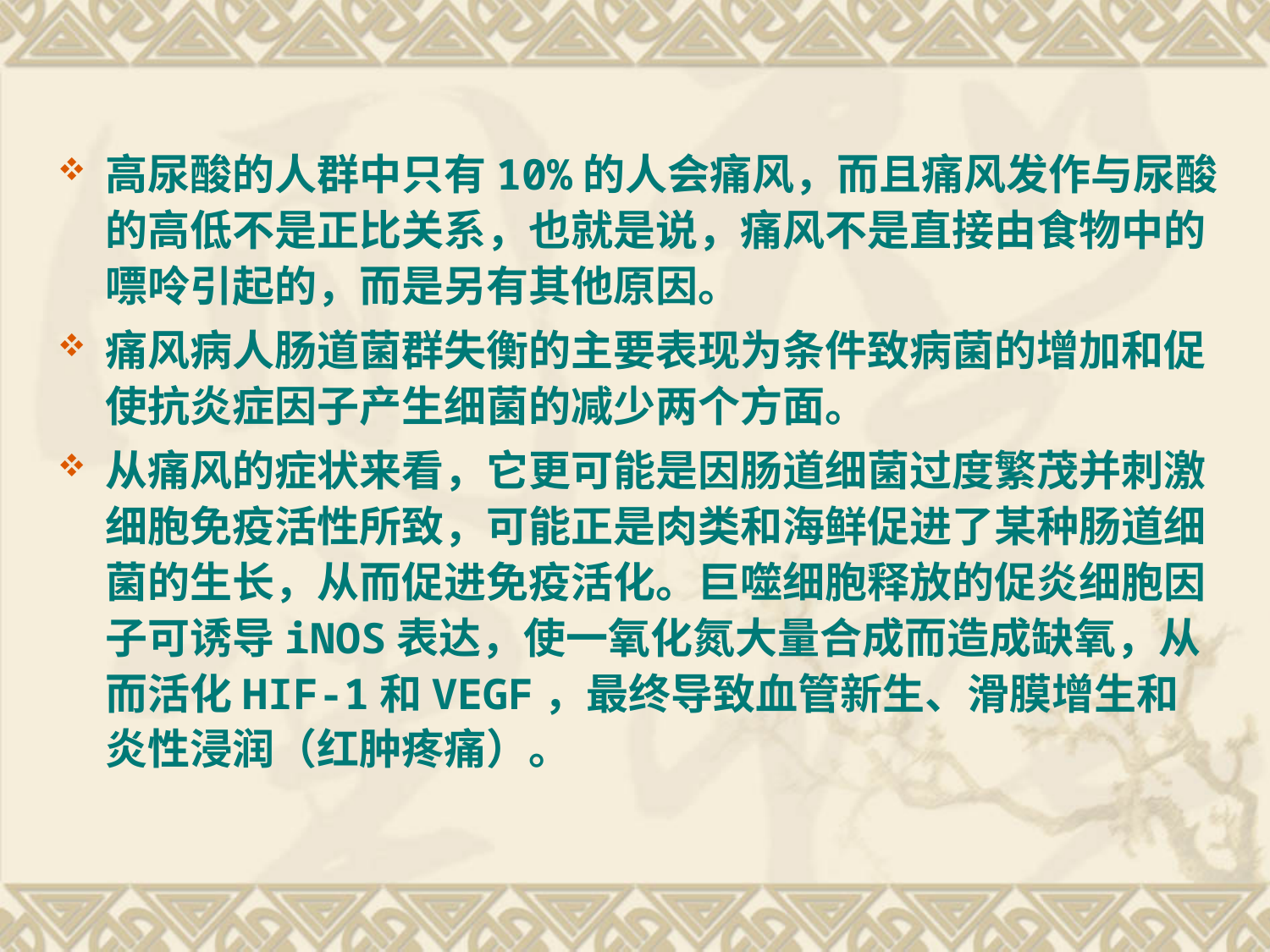

高尿酸的人群中只有10%的人会痛风，而且痛风发作与尿酸的高低不是正比关系，也就是说，痛风不是直接由食物中的嘌呤引起的，而是另有其他原因。
痛风病人肠道菌群失衡的主要表现为条件致病菌的增加和促使抗炎症因子产生细菌的减少两个方面。
从痛风的症状来看，它更可能是因肠道细菌过度繁茂并刺激细胞免疫活性所致，可能正是肉类和海鲜促进了某种肠道细菌的生长，从而促进免疫活化。巨噬细胞释放的促炎细胞因子可诱导iNOS表达，使一氧化氮大量合成而造成缺氧，从而活化HIF-1和VEGF，最终导致血管新生、滑膜增生和炎性浸润（红肿疼痛）。